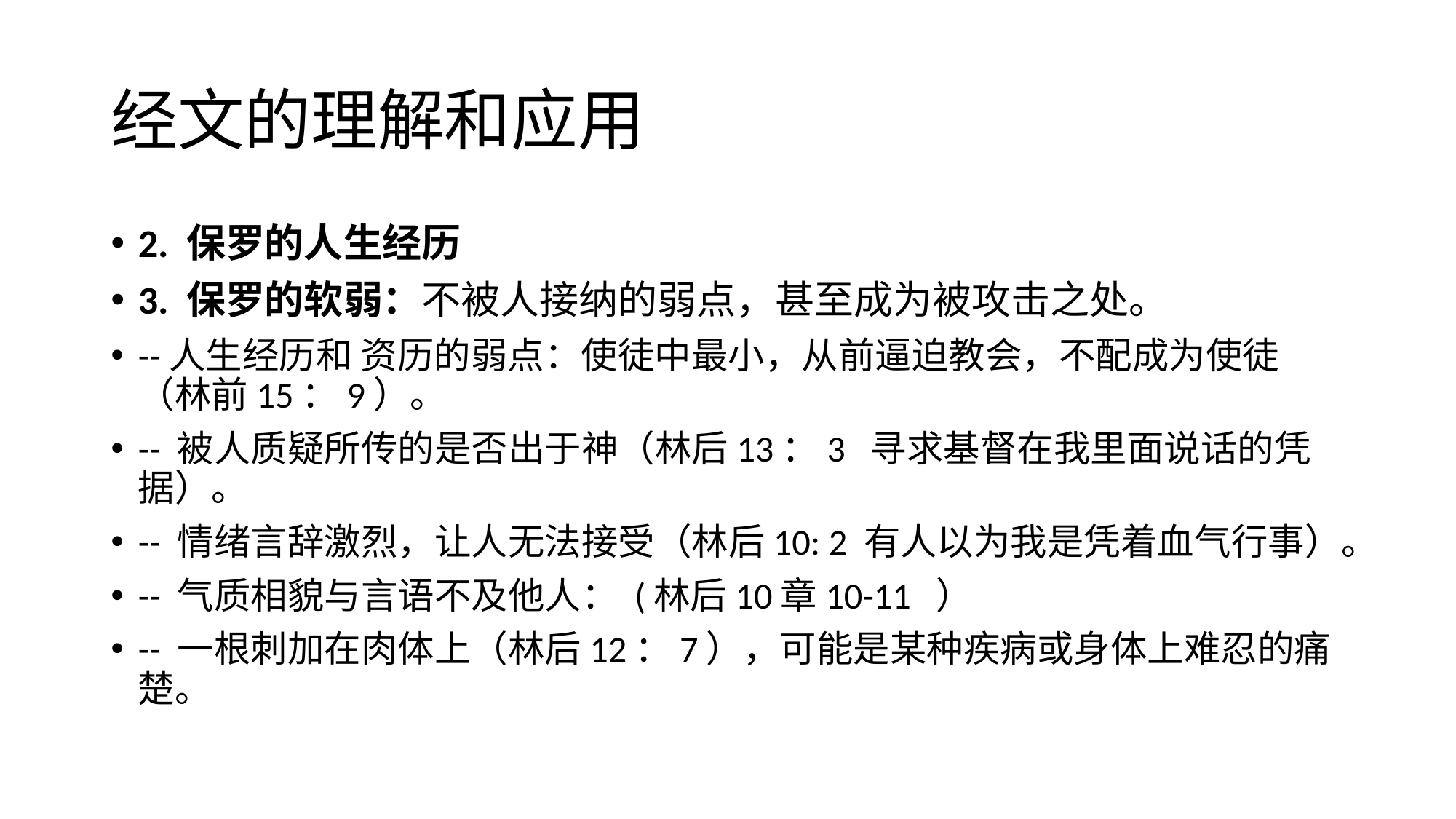

# 经文的理解和应用
2. 保罗的人生经历
3. 保罗的软弱：不被人接纳的弱点，甚至成为被攻击之处。
--人生经历和 资历的弱点：使徒中最小，从前逼迫教会，不配成为使徒（林前15：9）。
-- 被人质疑所传的是否出于神（林后13：3  寻求基督在我里面说话的凭据）。
-- 情绪言辞激烈，让人无法接受（林后10: 2 有人以为我是凭着血气行事）。
-- 气质相貌与言语不及他人： (林后10章10-11  ）
-- 一根刺加在肉体上（林后12：7），可能是某种疾病或身体上难忍的痛楚。